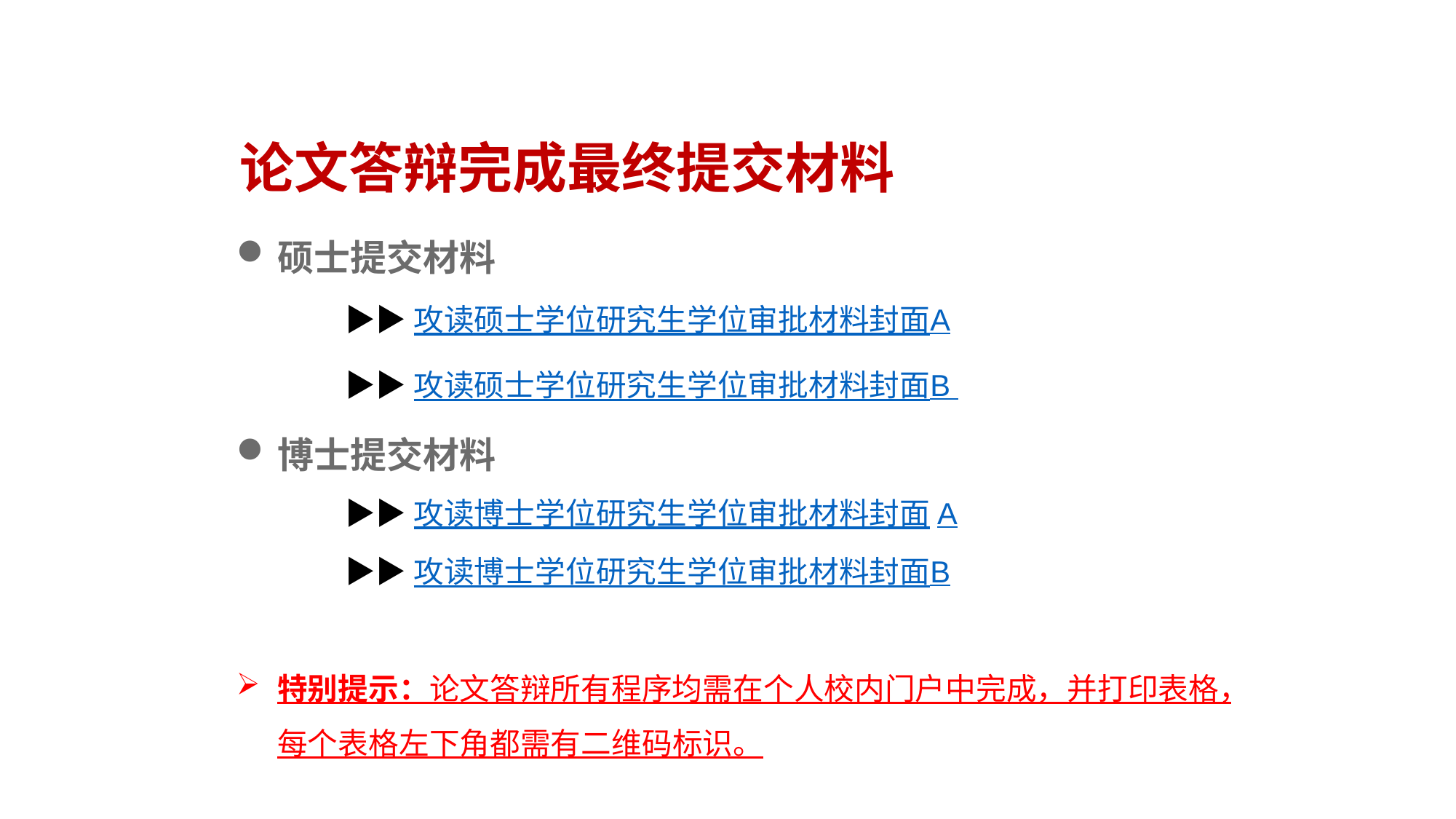

论文答辩完成最终提交材料
硕士提交材料
	▶▶攻读硕士学位研究生学位审批材料封面A
	▶▶攻读硕士学位研究生学位审批材料封面B
博士提交材料
▶▶攻读博士学位研究生学位审批材料封面A
	▶▶攻读博士学位研究生学位审批材料封面B

特别提示：论文答辩所有程序均需在个人校内门户中完成，并打印表格，每个表格左下角都需有二维码标识。